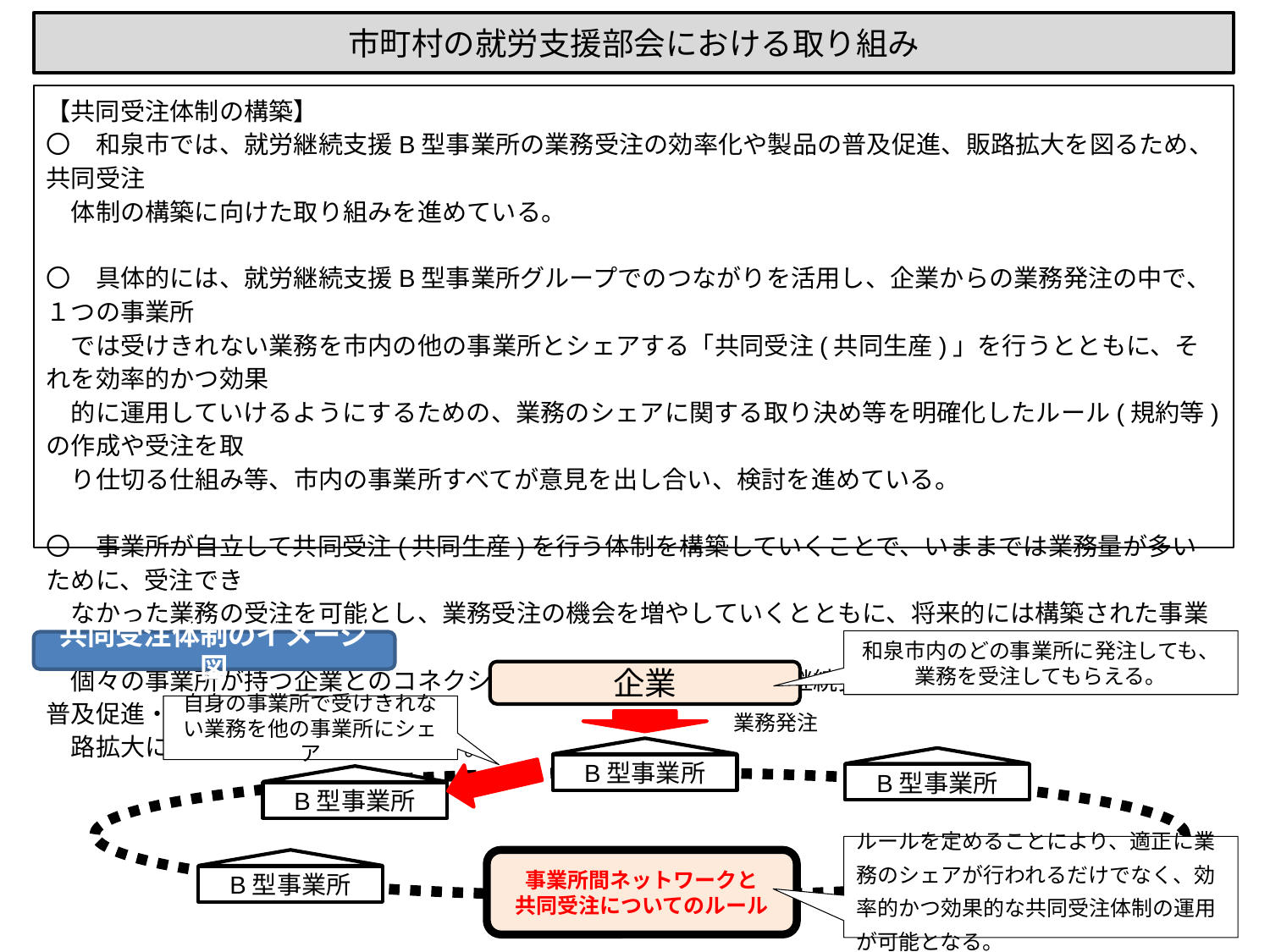

市町村の就労支援部会における取り組み
【共同受注体制の構築】
〇　和泉市では、就労継続支援B型事業所の業務受注の効率化や製品の普及促進、販路拡大を図るため、共同受注
　体制の構築に向けた取り組みを進めている。

〇　具体的には、就労継続支援B型事業所グループでのつながりを活用し、企業からの業務発注の中で、１つの事業所
　では受けきれない業務を市内の他の事業所とシェアする「共同受注(共同生産)」を行うとともに、それを効率的かつ効果
　的に運用していけるようにするための、業務のシェアに関する取り決め等を明確化したルール(規約等)の作成や受注を取
　り仕切る仕組み等、市内の事業所すべてが意見を出し合い、検討を進めている。

〇　事業所が自立して共同受注(共同生産)を行う体制を構築していくことで、いままでは業務量が多いために、受注でき
　なかった業務の受注を可能とし、業務受注の機会を増やしていくとともに、将来的には構築された事業所ネットワークと
　個々の事業所が持つ企業とのコネクションを活用し、市内の就労継続支援B型事業所で作られた製品の普及促進・販
　路拡大につなげていくことを目指す。
和泉市内のどの事業所に発注しても、
業務を受注してもらえる。
共同受注体制のイメージ図
企業
業務発注
自身の事業所で受けきれない業務を他の事業所にシェア

B型事業所

B型事業所

B型事業所

ルールを定めることにより、適正に業務のシェアが行われるだけでなく、効率的かつ効果的な共同受注体制の運用が可能となる。

B型事業所
事業所間ネットワークと
共同受注についてのルール